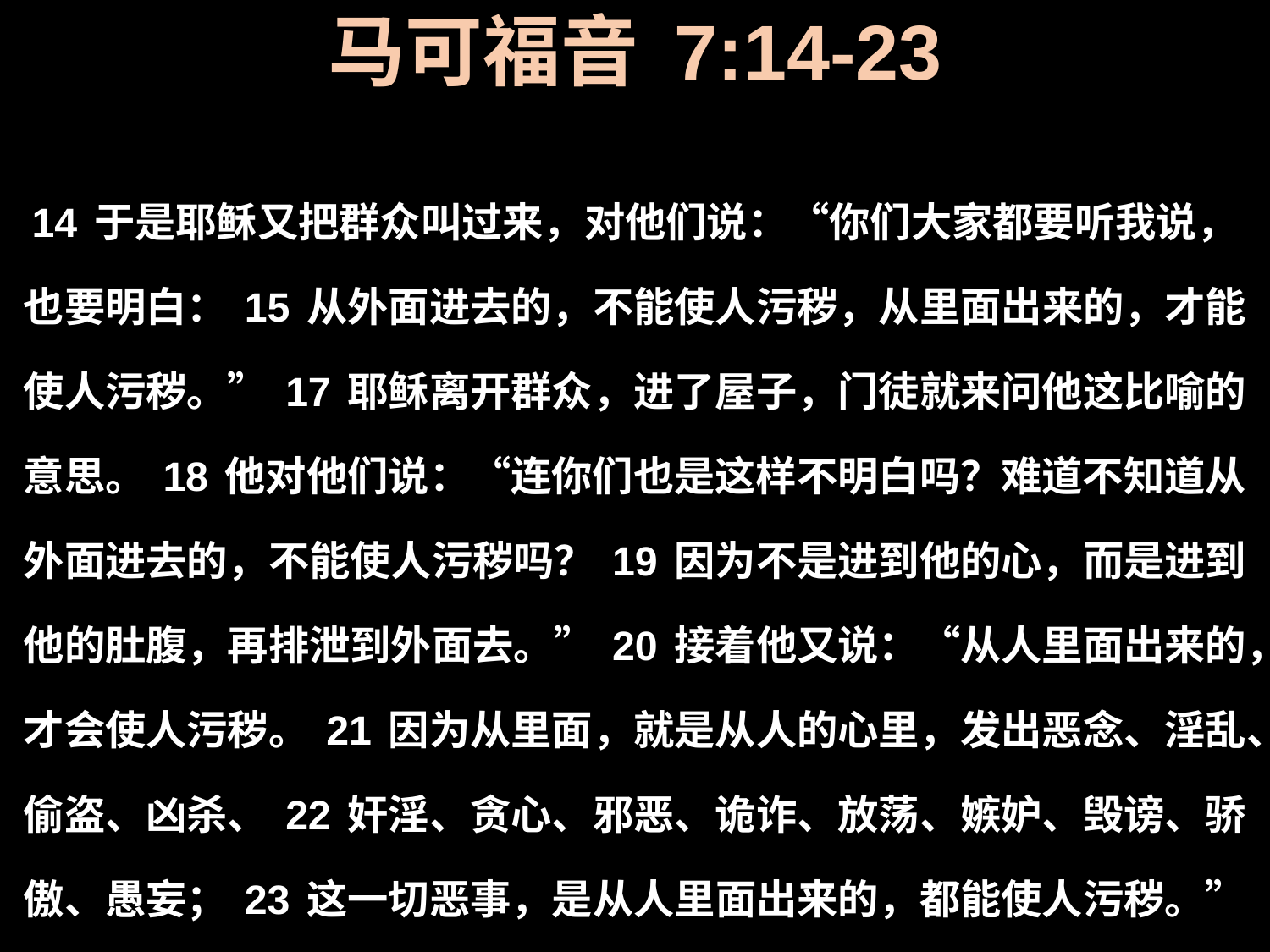

马可福音 7:14-23

14于是耶稣又把群众叫过来，对他们说：“你们大家都要听我说，也要明白：15从外面进去的，不能使人污秽，从里面出来的，才能使人污秽。”17耶稣离开群众，进了屋子，门徒就来问他这比喻的意思。18他对他们说：“连你们也是这样不明白吗？难道不知道从外面进去的，不能使人污秽吗？19因为不是进到他的心，而是进到他的肚腹，再排泄到外面去。”20接着他又说：“从人里面出来的，才会使人污秽。21因为从里面，就是从人的心里，发出恶念、淫乱、偷盗、凶杀、22奸淫、贪心、邪恶、诡诈、放荡、嫉妒、毁谤、骄傲、愚妄；23这一切恶事，是从人里面出来的，都能使人污秽。”